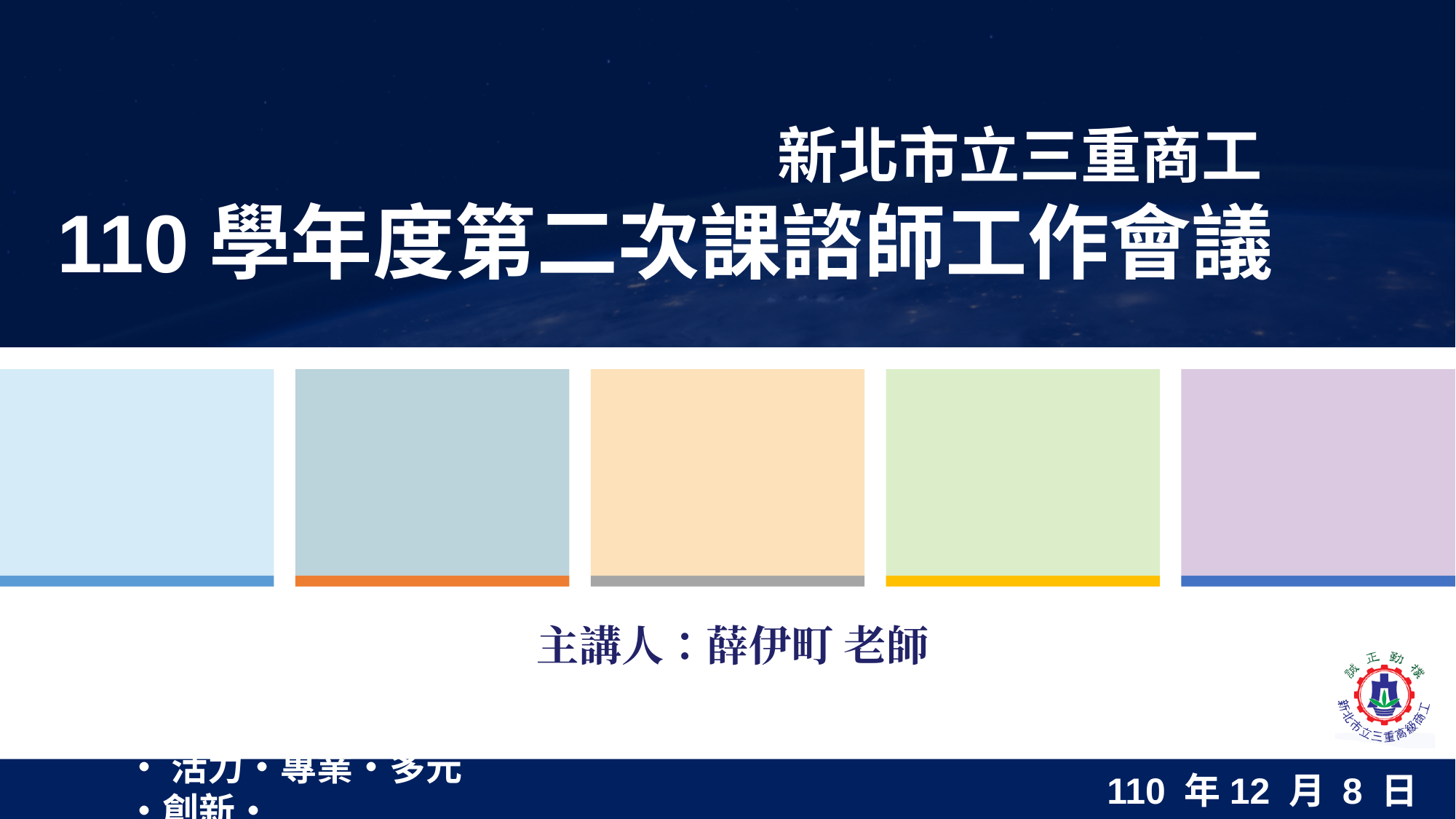

# 新北市立三重商工
110學年度第二次課諮師工作會議
主講人：薛伊町 老師
‧活力‧專業‧多元‧創新‧
110 年12 月 8 日